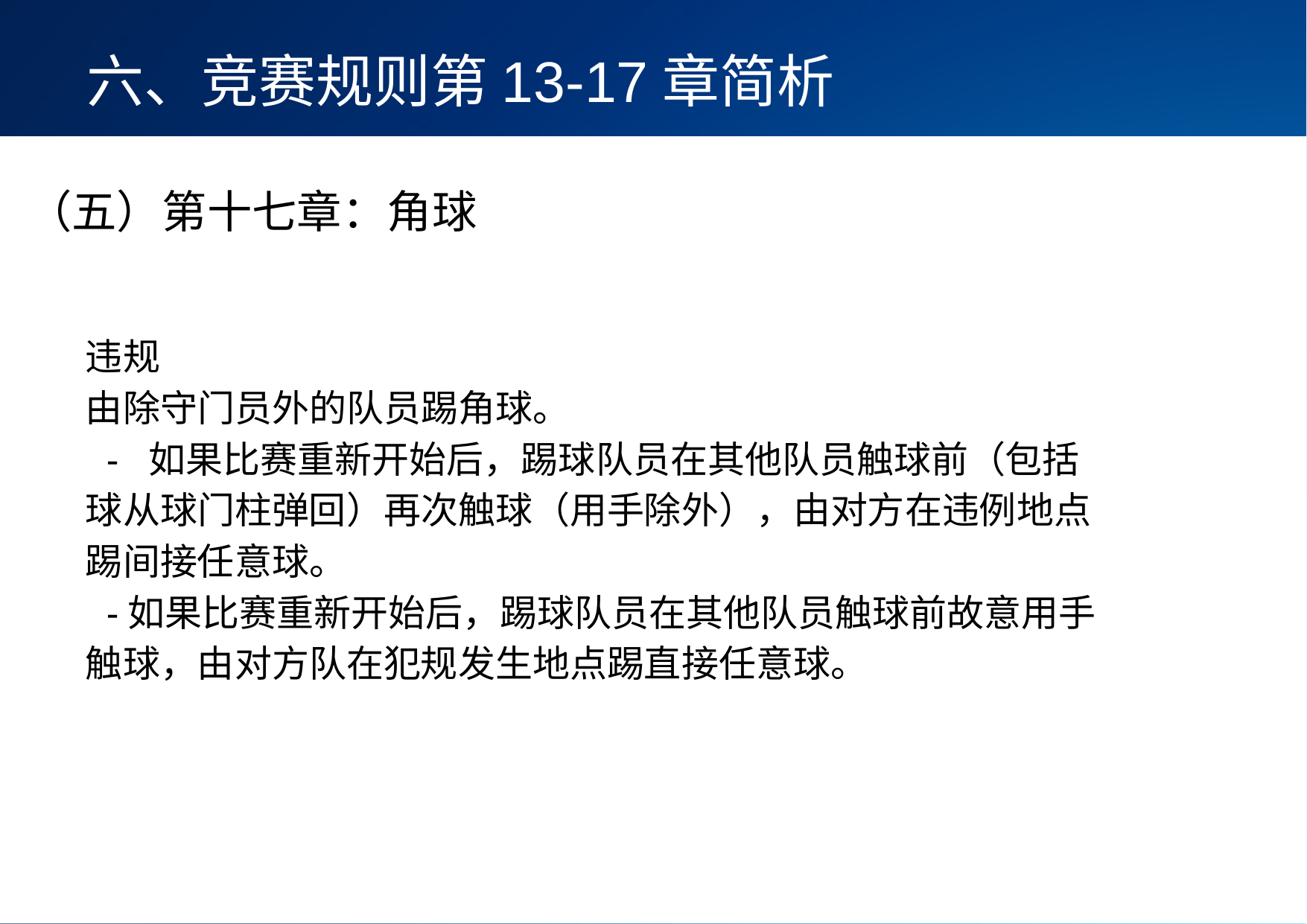

六、竞赛规则第13-17章简析

（五）第十七章：角球
违规
由除守门员外的队员踢角球。
  -  如果比赛重新开始后，踢球队员在其他队员触球前（包括球从球门柱弹回）再次触球（用手除外），由对方在违例地点踢间接任意球。
  -如果比赛重新开始后，踢球队员在其他队员触球前故意用手触球，由对方队在犯规发生地点踢直接任意球。